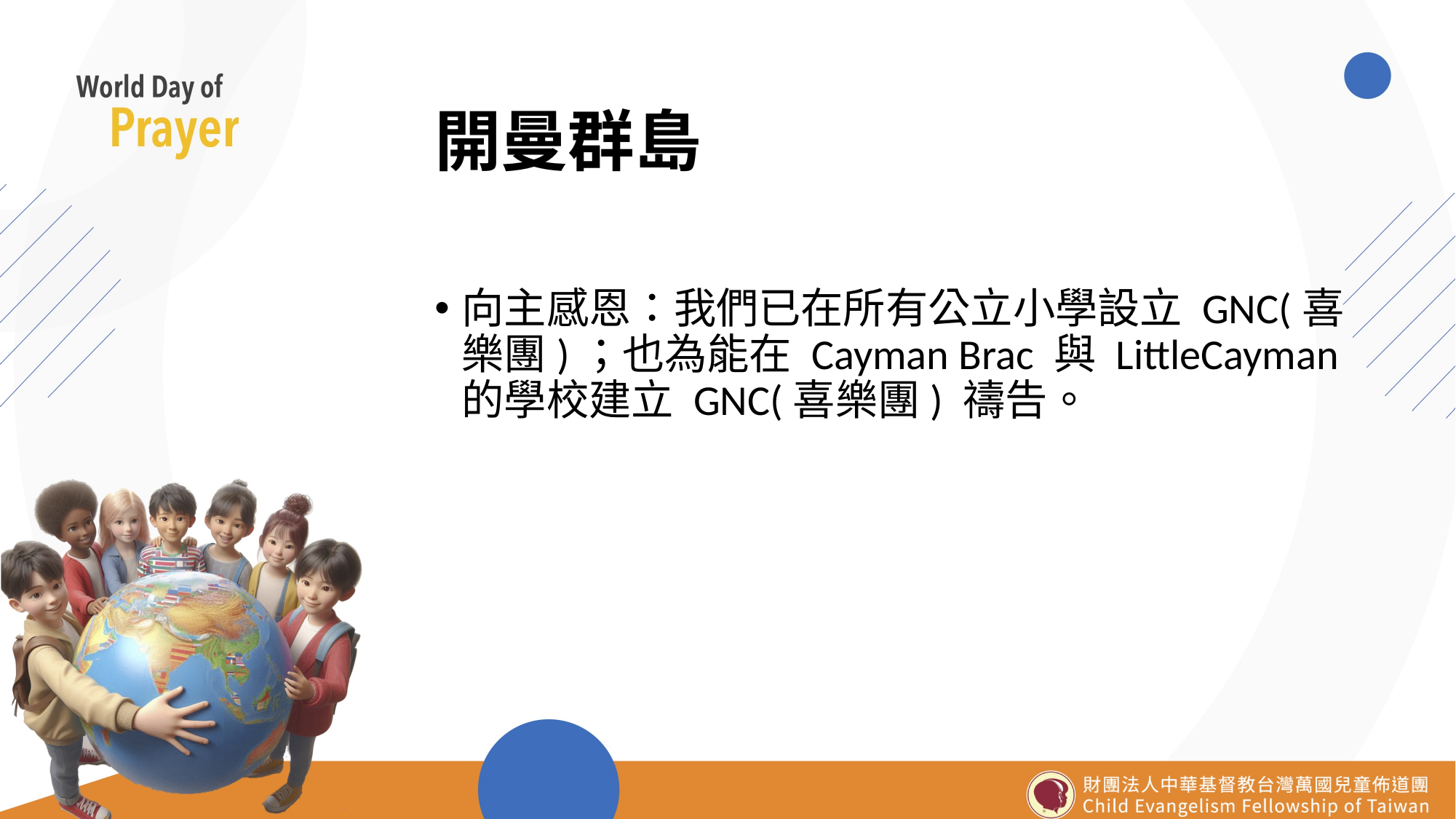

# 開曼群島
向主感恩：我們已在所有公立小學設立 GNC(喜樂團)；也為能在 Cayman Brac 與 LittleCayman 的學校建立 GNC(喜樂團) 禱告。